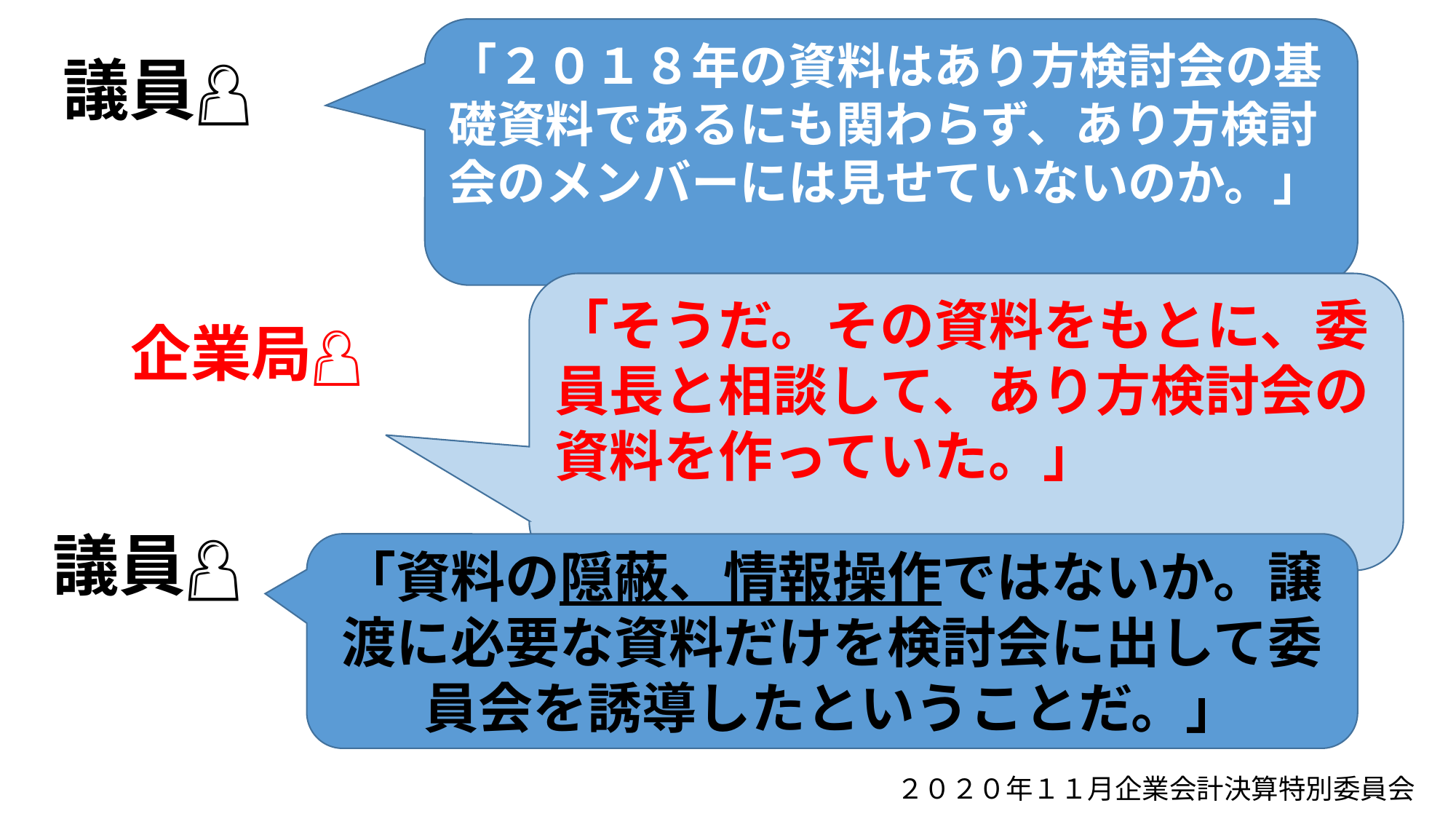

「２０１８年の資料はあり方検討会の基礎資料であるにも関わらず、あり方検討会のメンバーには見せていないのか。」
議員👤
#
「そうだ。その資料をもとに、委員長と相談して、あり方検討会の資料を作っていた。」
企業局👤
議員👤
「資料の隠蔽、情報操作ではないか。譲渡に必要な資料だけを検討会に出して委員会を誘導したということだ。」
２０２０年１１月企業会計決算特別委員会